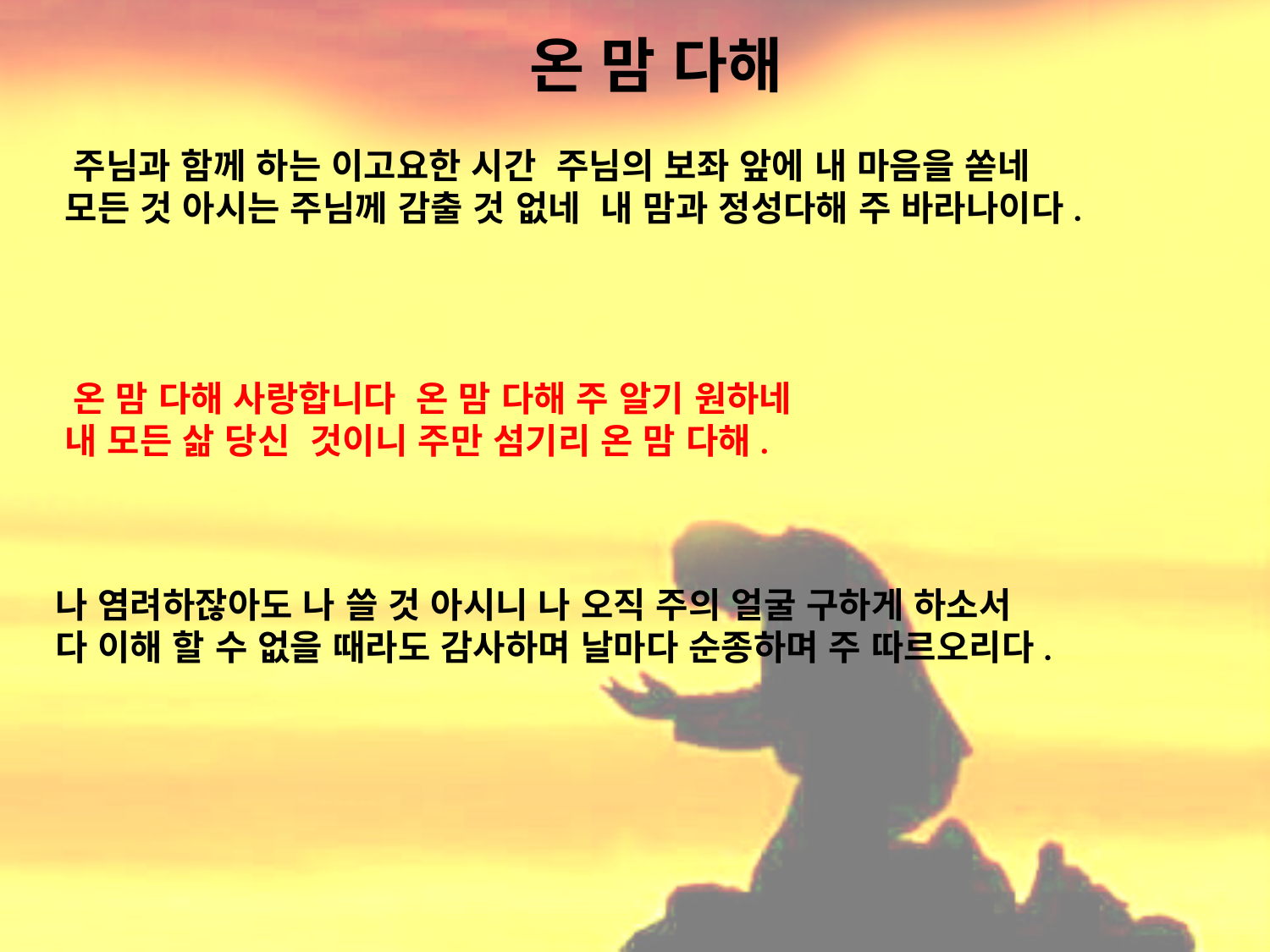

# 온 맘 다해
 주님과 함께 하는 이고요한 시간  주님의 보좌 앞에 내 마음을 쏟네
 모든 것 아시는 주님께 감출 것 없네  내 맘과 정성다해 주 바라나이다.

 온 맘 다해 사랑합니다  온 맘 다해 주 알기 원하네
 내 모든 삶 당신  것이니 주만 섬기리 온 맘 다해.
나 염려하잖아도 나 쓸 것 아시니 나 오직 주의 얼굴 구하게 하소서
다 이해 할 수 없을 때라도 감사하며 날마다 순종하며 주 따르오리다.